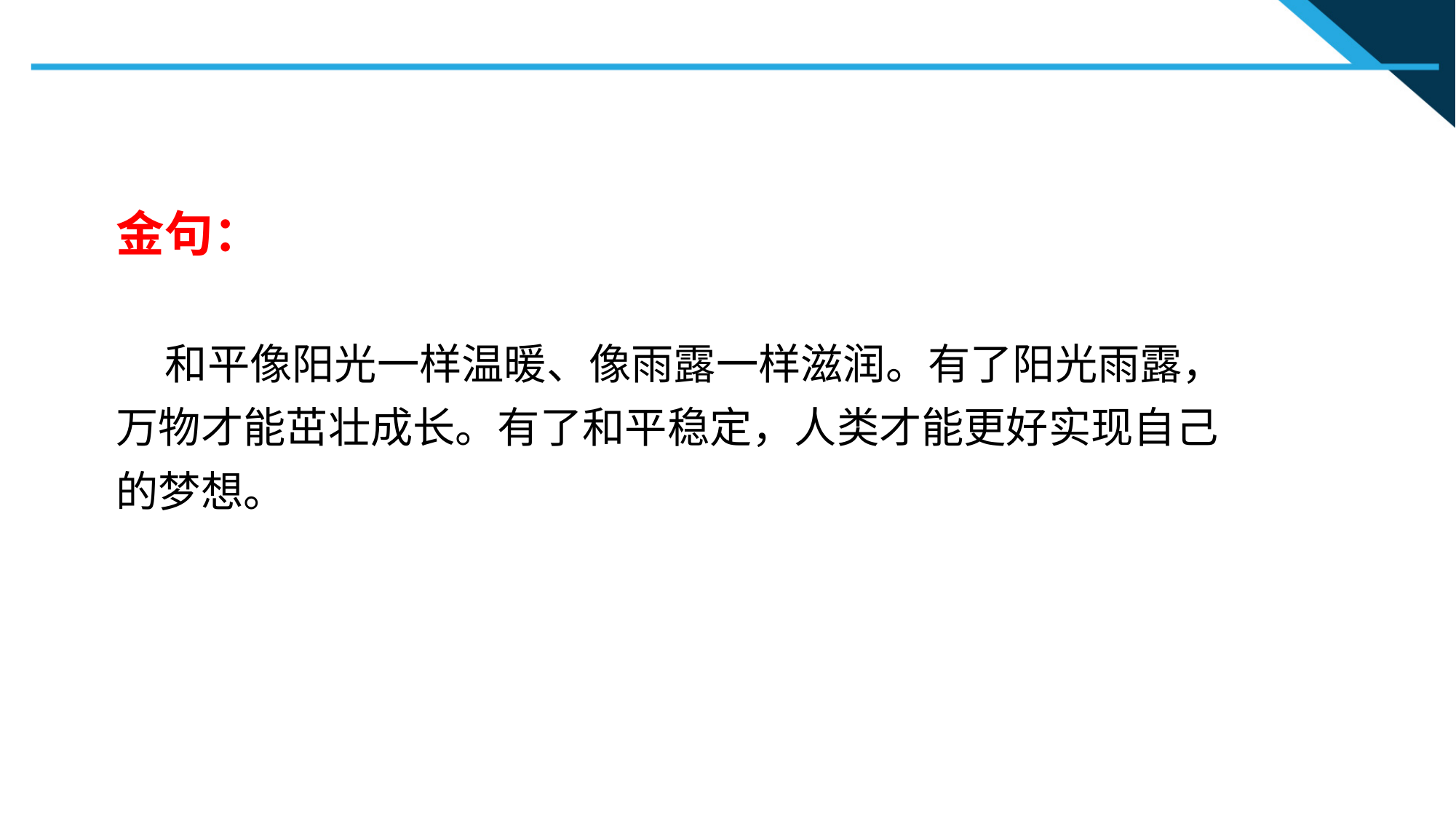

金句：

    和平像阳光一样温暖、像雨露一样滋润。有了阳光雨露，
万物才能茁壮成长。有了和平稳定，人类才能更好实现自己
的梦想。